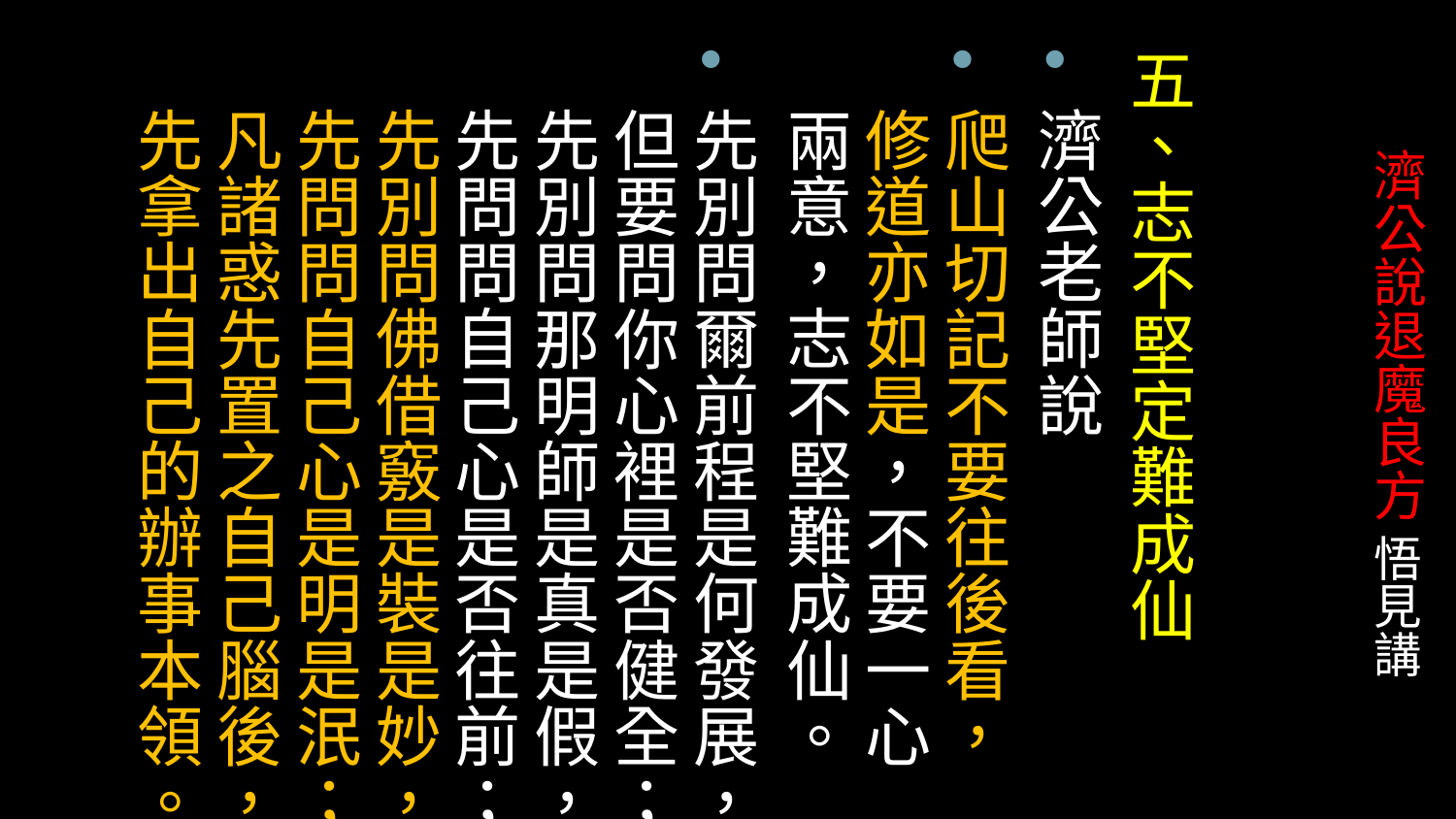

五、志不堅定難成仙
濟公老師說
爬山切記不要往後看，修道亦如是，不要一心兩意，志不堅難成仙。
先別問爾前程是何發展，但要問你心裡是否健全；先別問那明師是真是假，先問問自己心是否往前；先別問佛借竅是裝是妙，先問問自己心是明是泯；凡諸惑先置之自己腦後，先拿出自己的辦事本領。

# 濟公說退魔良方 悟見講